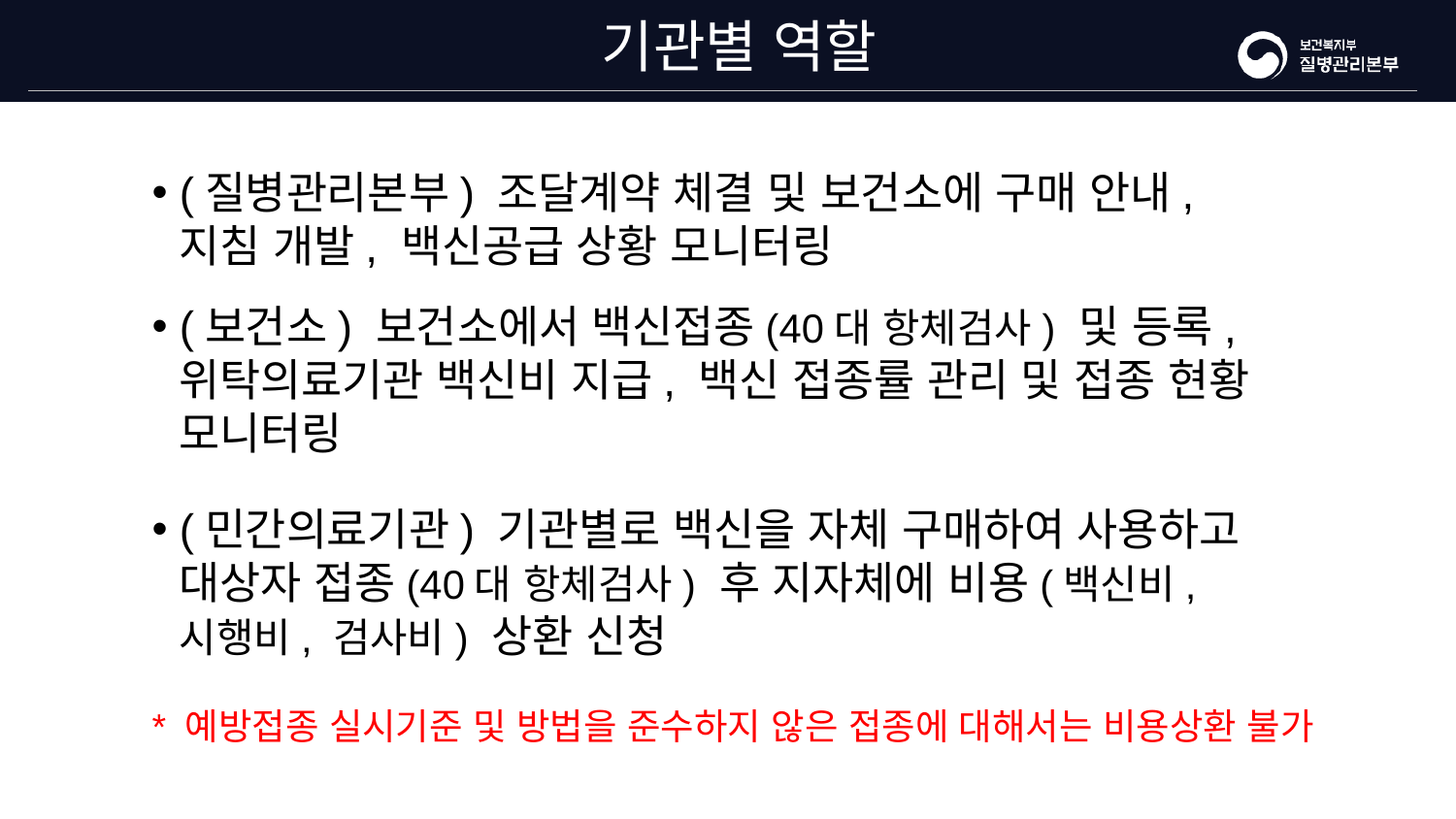

# 기관별 역할
(질병관리본부) 조달계약 체결 및 보건소에 구매 안내,
지침 개발, 백신공급 상황 모니터링
(보건소) 보건소에서 백신접종(40대 항체검사) 및 등록, 위탁의료기관 백신비 지급, 백신 접종률 관리 및 접종 현황 모니터링

(민간의료기관) 기관별로 백신을 자체 구매하여 사용하고 대상자 접종(40대 항체검사) 후 지자체에 비용(백신비, 시행비, 검사비) 상환 신청

* 예방접종 실시기준 및 방법을 준수하지 않은 접종에 대해서는 비용상환 불가